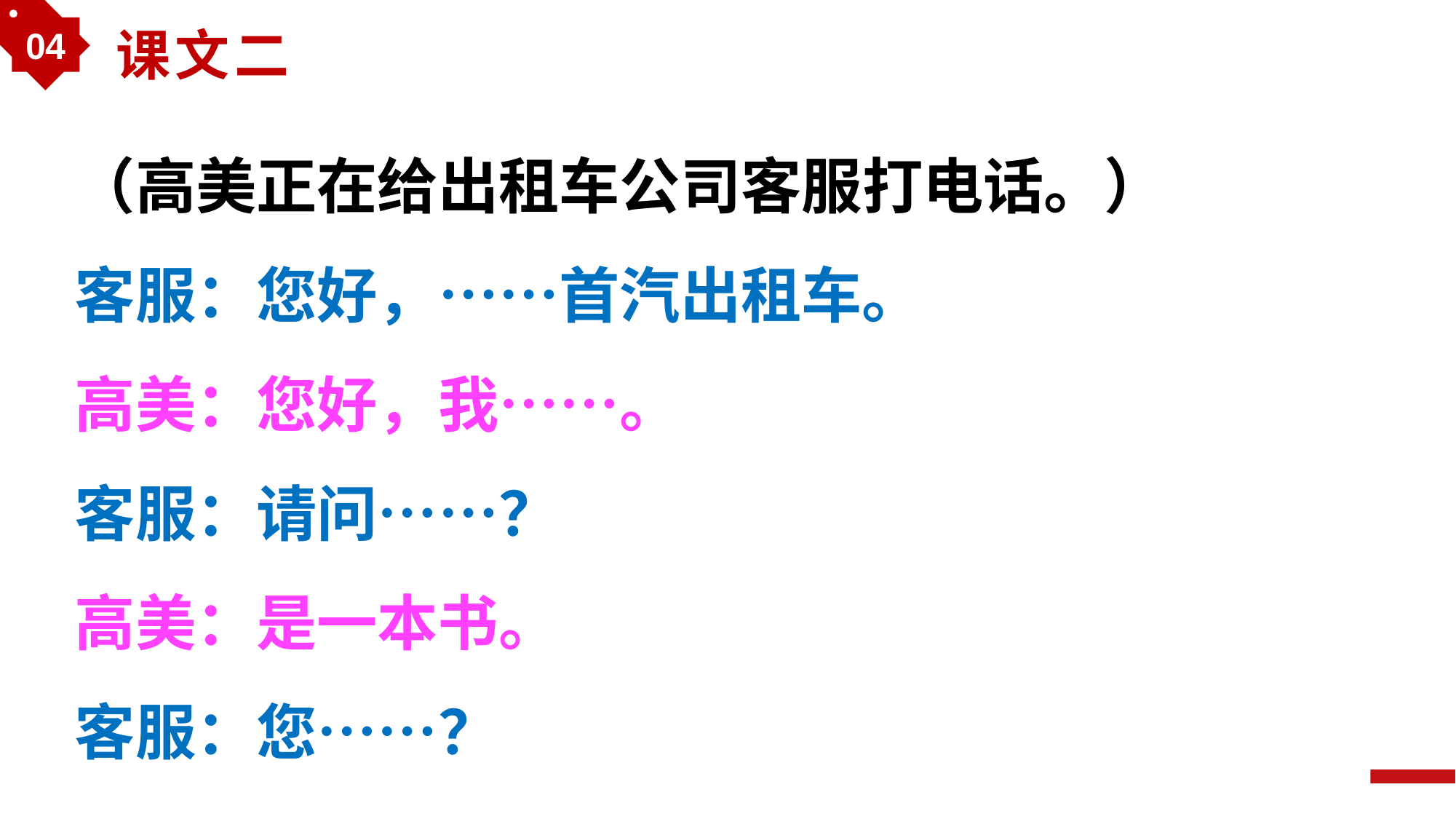

04
课文二
（高美正在给出租车公司客服打电话。）
客服：您好，……首汽出租车。
高美：您好，我……。
客服：请问……？
高美：是一本书。
客服：您……？